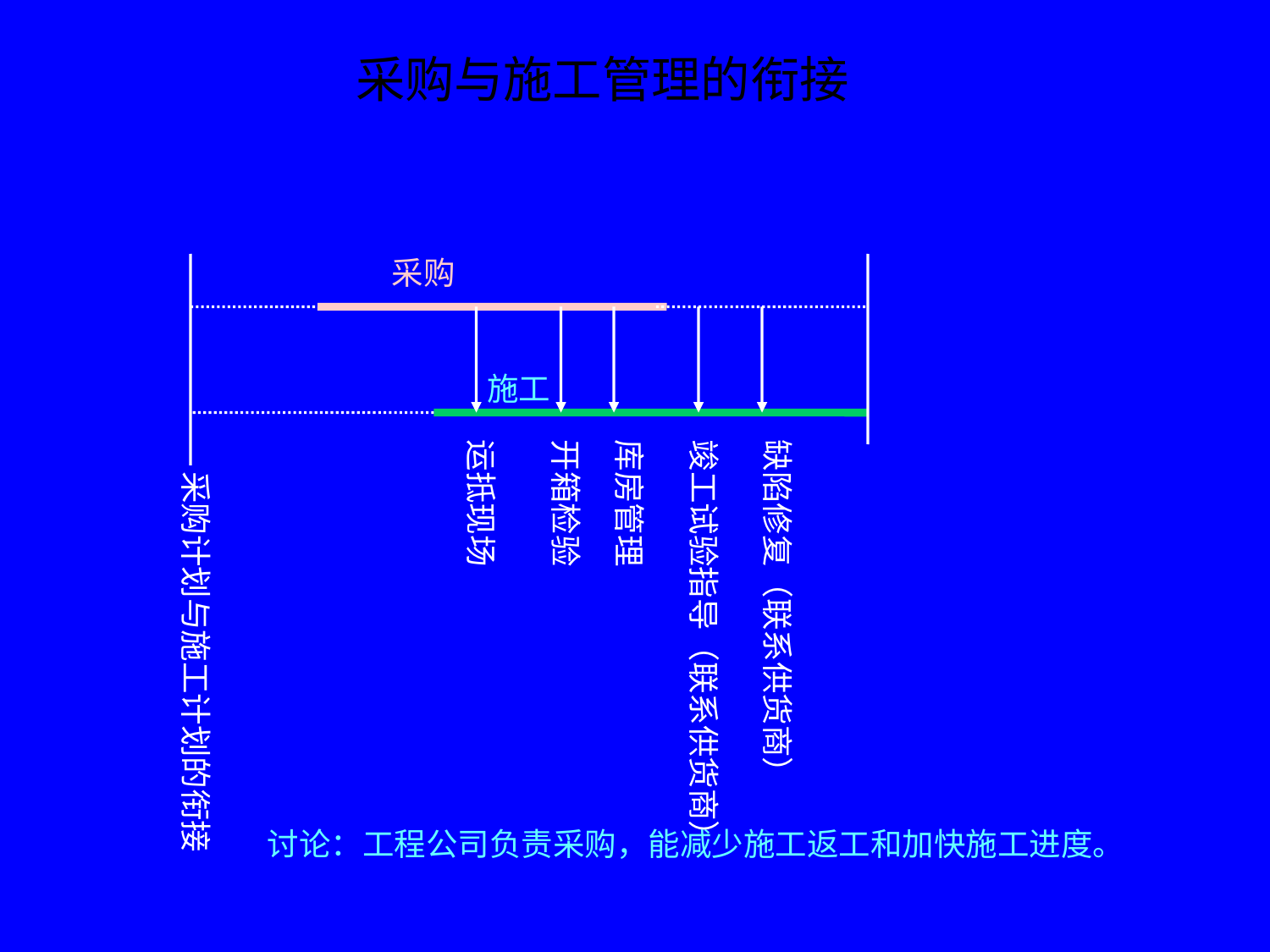

采购与施工管理的衔接

采购

施工

运抵现场
开箱检验
库房管理
竣工试验指导（联系供货商）
缺陷修复（联系供货商）
采购计划与施工计划的衔接
讨论：工程公司负责采购，能减少施工返工和加快施工进度。